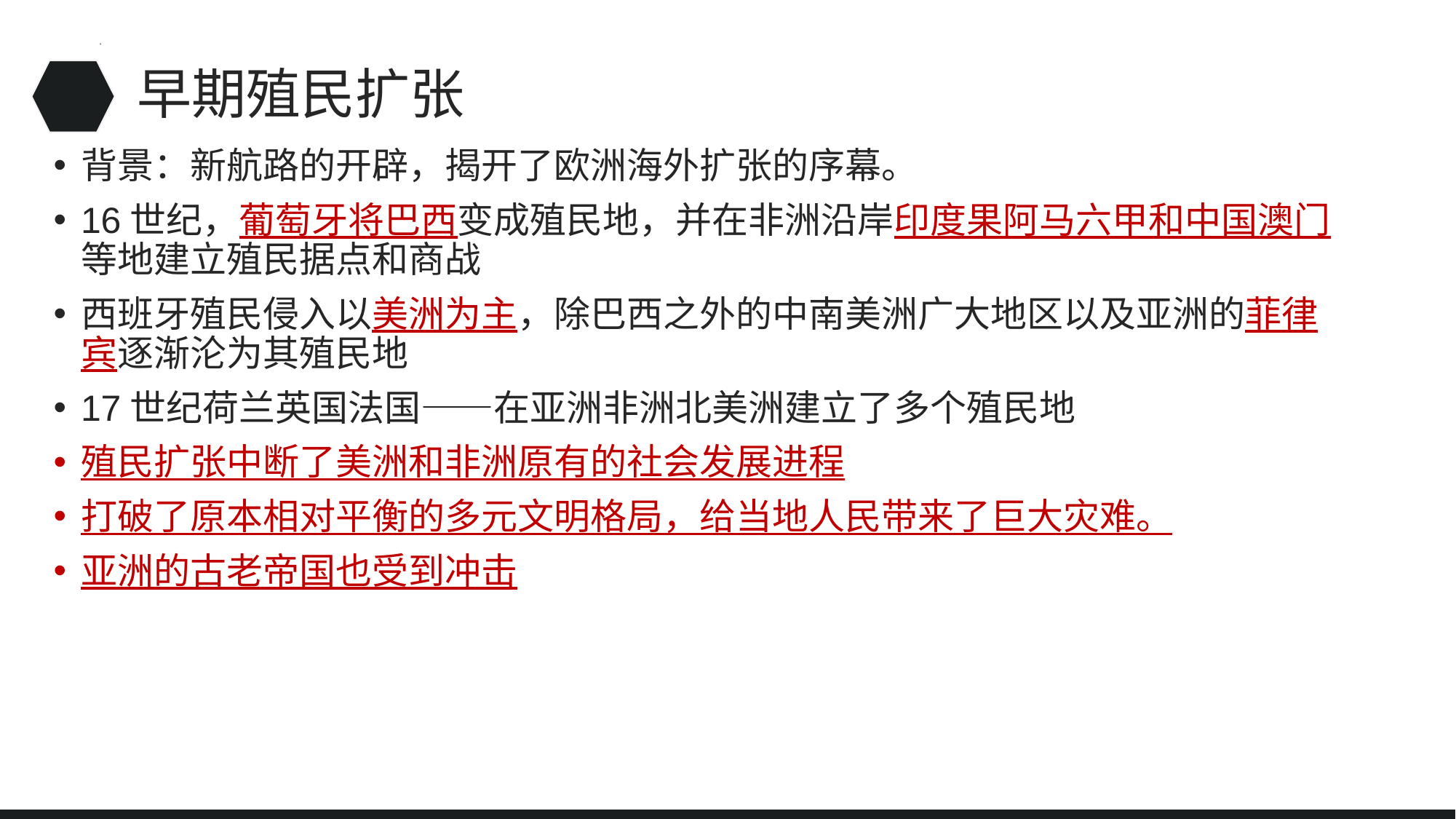

# 早期殖民扩张
背景：新航路的开辟，揭开了欧洲海外扩张的序幕。
16世纪，葡萄牙将巴西变成殖民地，并在非洲沿岸印度果阿马六甲和中国澳门等地建立殖民据点和商战
西班牙殖民侵入以美洲为主，除巴西之外的中南美洲广大地区以及亚洲的菲律宾逐渐沦为其殖民地
17世纪荷兰英国法国——在亚洲非洲北美洲建立了多个殖民地
殖民扩张中断了美洲和非洲原有的社会发展进程
打破了原本相对平衡的多元文明格局，给当地人民带来了巨大灾难。
亚洲的古老帝国也受到冲击